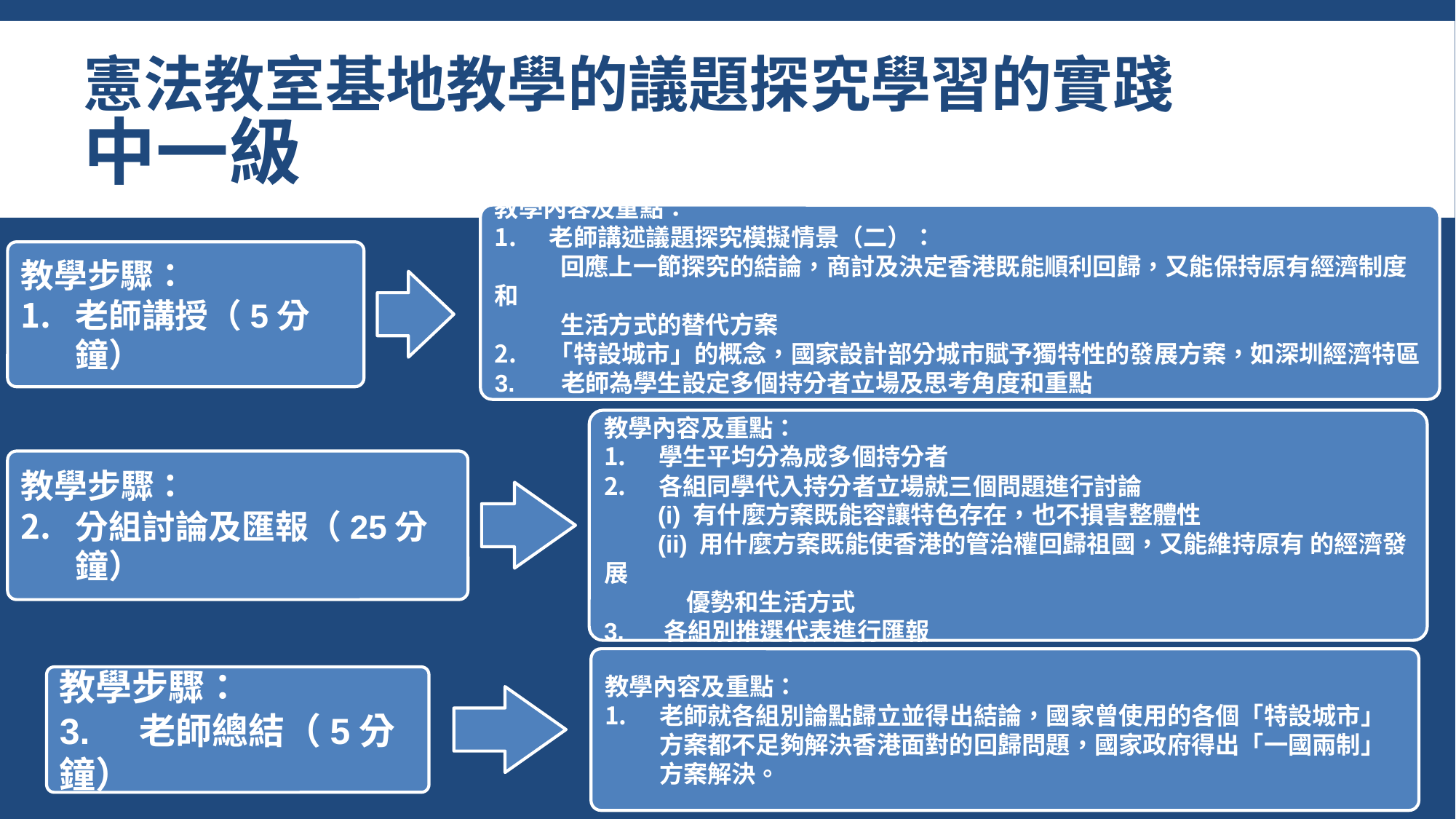

# 憲法教室基地教學的議題探究學習的實踐 中一級

教學內容及重點：
老師講述議題探究模擬情景（二）：
           回應上一節探究的結論，商討及決定香港既能順利回歸，又能保持原有經濟制度和
           生活方式的替代方案
「特設城市」的概念，國家設計部分城市賦予獨特性的發展方案，如深圳經濟特區
3.      老師為學生設定多個持分者立場及思考角度和重點

教學步驟：
老師講授（5分鐘）

教學內容及重點：
學生平均分為成多個持分者
各組同學代入持分者立場就三個問題進行討論
        (i) 有什麼方案既能容讓特色存在，也不損害整體性
        (ii) 用什麼方案既能使香港的管治權回歸祖國，又能維持原有 的經濟發展
              優勢和生活方式
3.     各組別推選代表進行匯報

教學步驟：
分組討論及匯報（25分鐘）

教學內容及重點：
老師就各組別論點歸立並得出結論，國家曾使用的各個「特設城市」方案都不足夠解決香港面對的回歸問題，國家政府得出「一國兩制」方案解決。

教學步驟：
3.    老師總結（5分鐘）